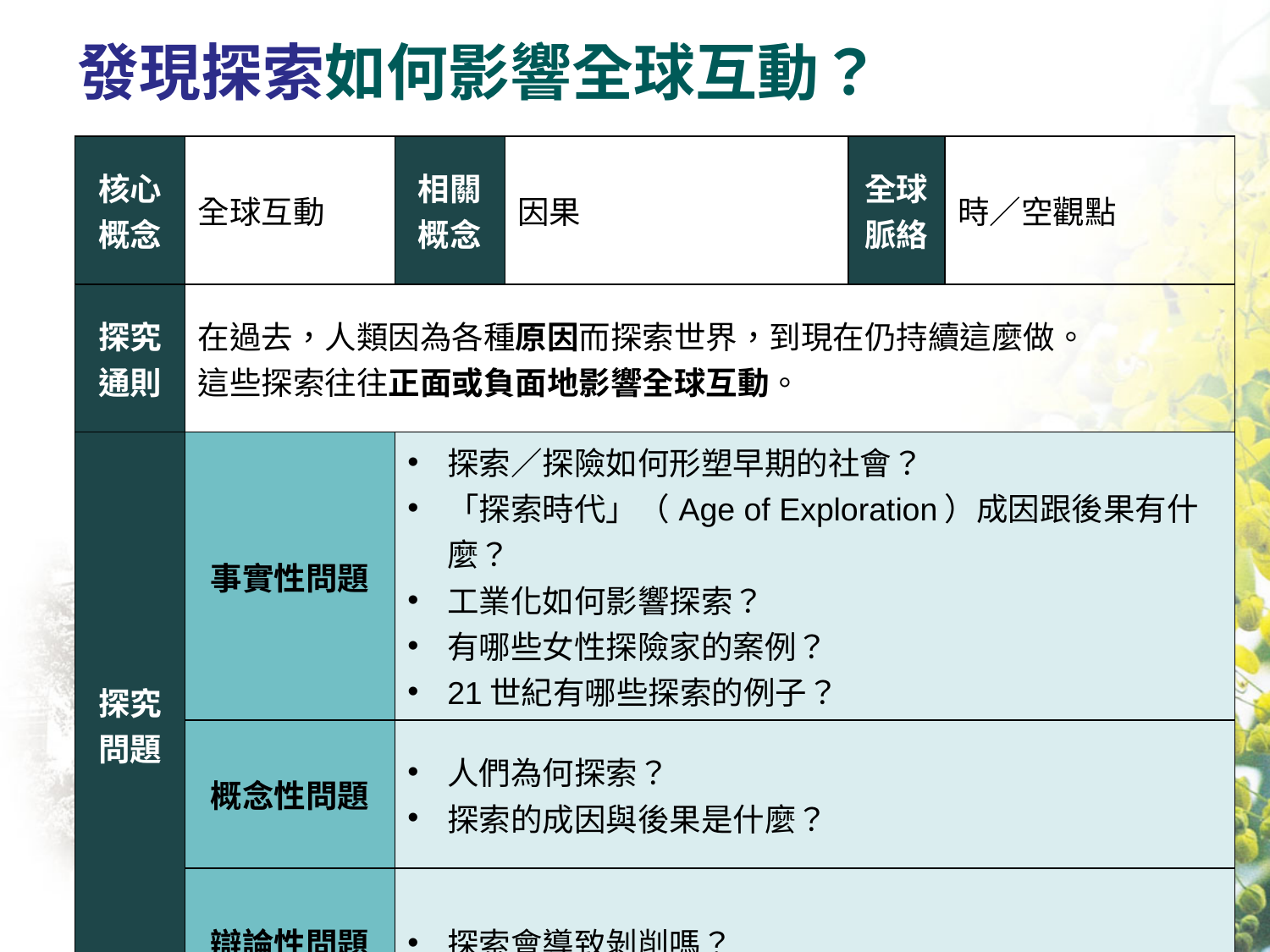

# 發現探索如何影響全球互動？
| 核心概念 | 全球互動 | 相關概念 | 因果 | 全球脈絡 | 時／空觀點 |
| --- | --- | --- | --- | --- | --- |
| 探究通則 | 在過去，人類因為各種原因而探索世界，到現在仍持續這麼做。 這些探索往往正面或負面地影響全球互動。 |  |  |  |  |
| 探究問題 | 事實性問題 | 探索／探險如何形塑早期的社會？ 「探索時代」（Age of Exploration）成因跟後果有什麼？ 工業化如何影響探索？ 有哪些女性探險家的案例？ 21世紀有哪些探索的例子？ |  |  |  |
|  | 概念性問題 | 人們為何探索？ 探索的成因與後果是什麼？ |  |  |  |
|  | 辯論性問題 | 探索會導致剝削嗎？ |  |  |  |